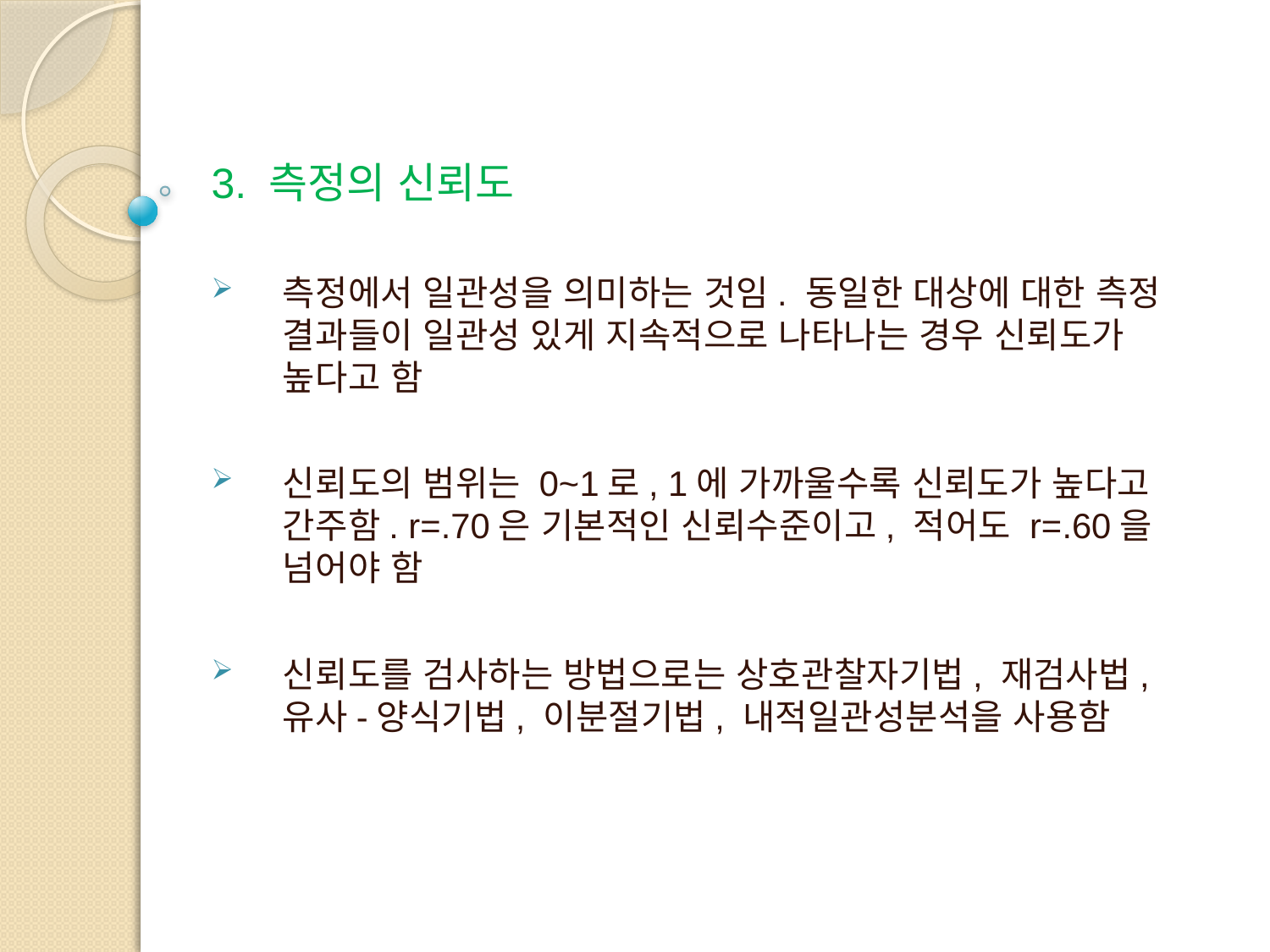

3. 측정의 신뢰도

측정에서 일관성을 의미하는 것임. 동일한 대상에 대한 측정 결과들이 일관성 있게 지속적으로 나타나는 경우 신뢰도가 높다고 함

신뢰도의 범위는 0~1로, 1에 가까울수록 신뢰도가 높다고 간주함. r=.70은 기본적인 신뢰수준이고, 적어도 r=.60을 넘어야 함

신뢰도를 검사하는 방법으로는 상호관찰자기법, 재검사법, 유사-양식기법, 이분절기법, 내적일관성분석을 사용함